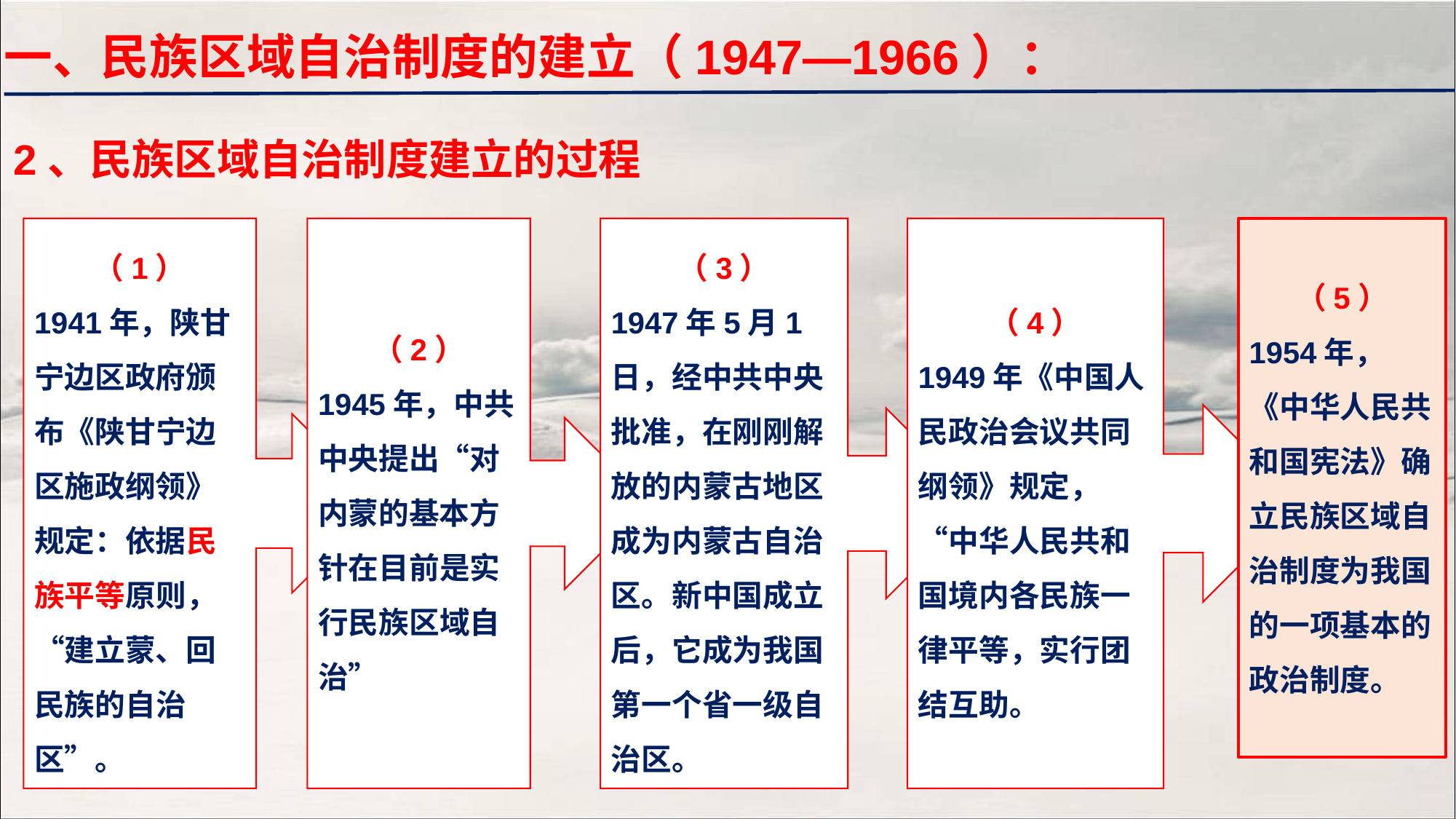

一、民族区域自治制度的建立（1947—1966）：
2、民族区域自治制度建立的过程
（3）
1947年5月1日，经中共中央批准，在刚刚解放的内蒙古地区成为内蒙古自治区。新中国成立后，它成为我国第一个省一级自治区。

（5）
1954年，《中华人民共和国宪法》确立民族区域自治制度为我国的一项基本的政治制度。

（1）
1941年，陕甘宁边区政府颁布《陕甘宁边区施政纲领》规定：依据民族平等原则，“建立蒙、回民族的自治区”。
（2）
1945年，中共中央提出“对内蒙的基本方针在目前是实行民族区域自治”
（4）
1949年《中国人民政治会议共同纲领》规定，“中华人民共和国境内各民族一律平等，实行团结互助。